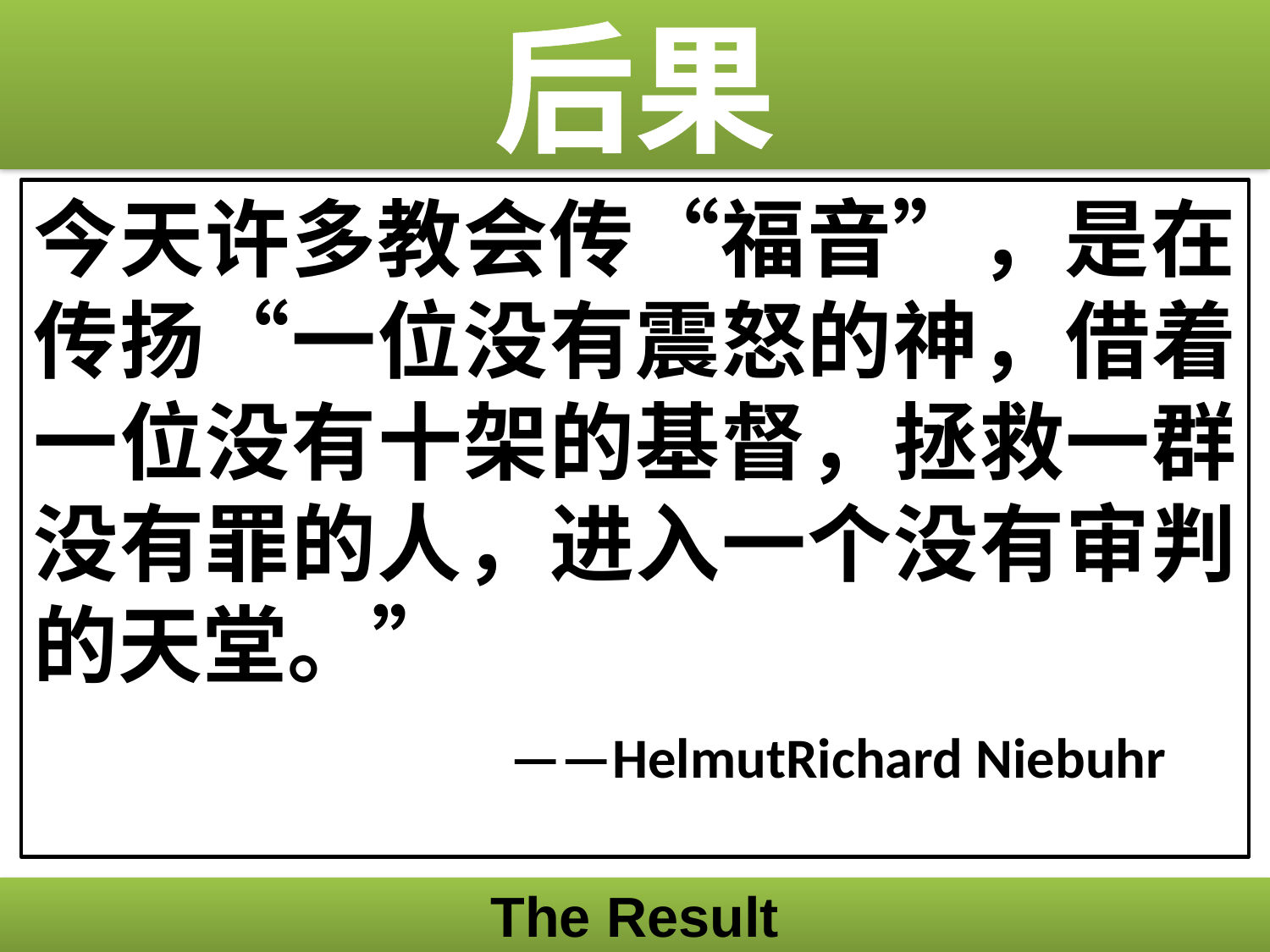

后果
今天许多教会传“福音”，是在传扬“一位没有震怒的神，借着一位没有十架的基督，拯救一群没有罪的人，进入一个没有审判的天堂。”
                         ——HelmutRichard Niebuhr

The Result